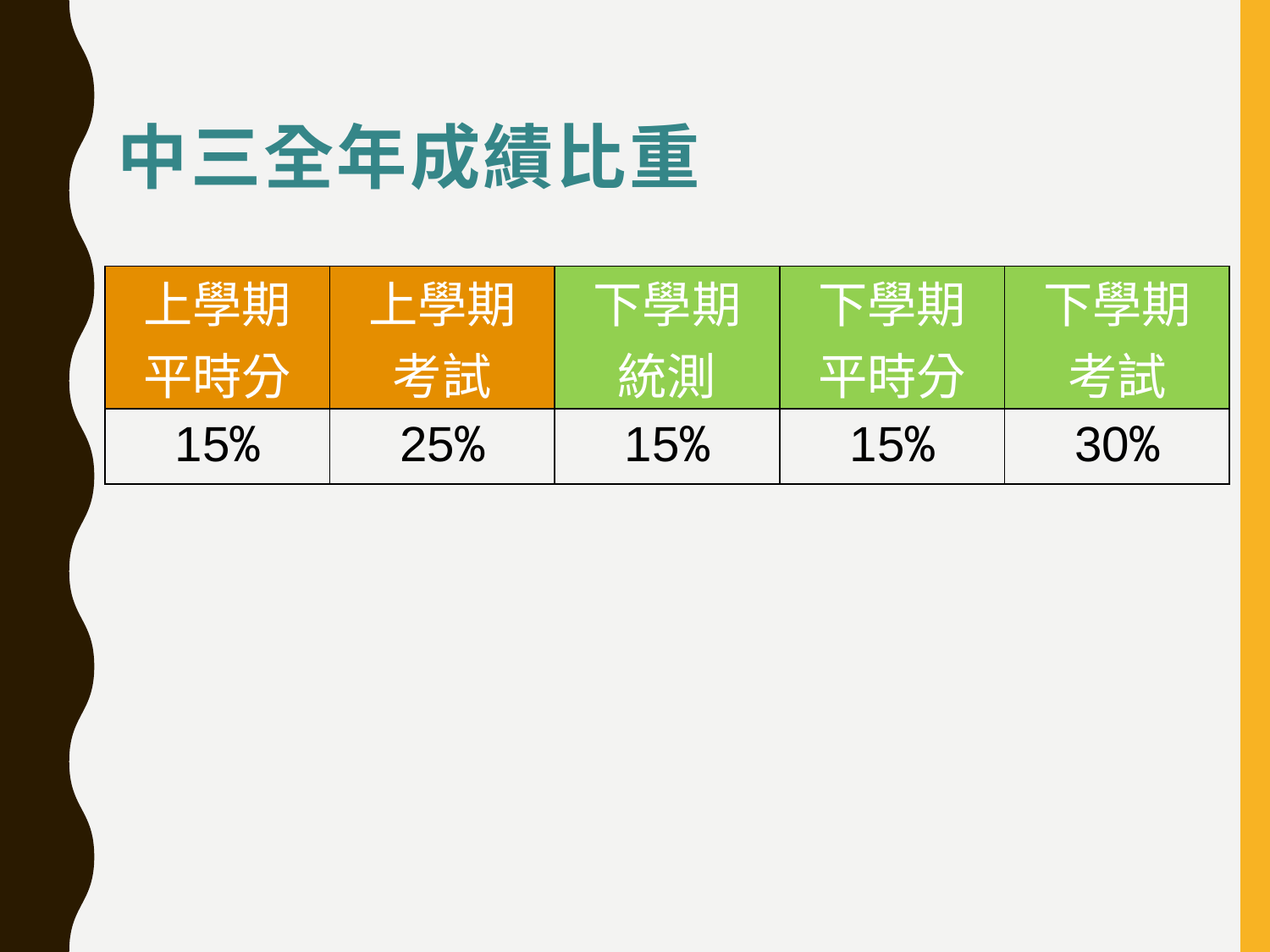

# 中三全年成績比重
| 上學期 平時分 | 上學期 考試 | 下學期 統測 | 下學期 平時分 | 下學期 考試 |
| --- | --- | --- | --- | --- |
| 15% | 25% | 15% | 15% | 30% |